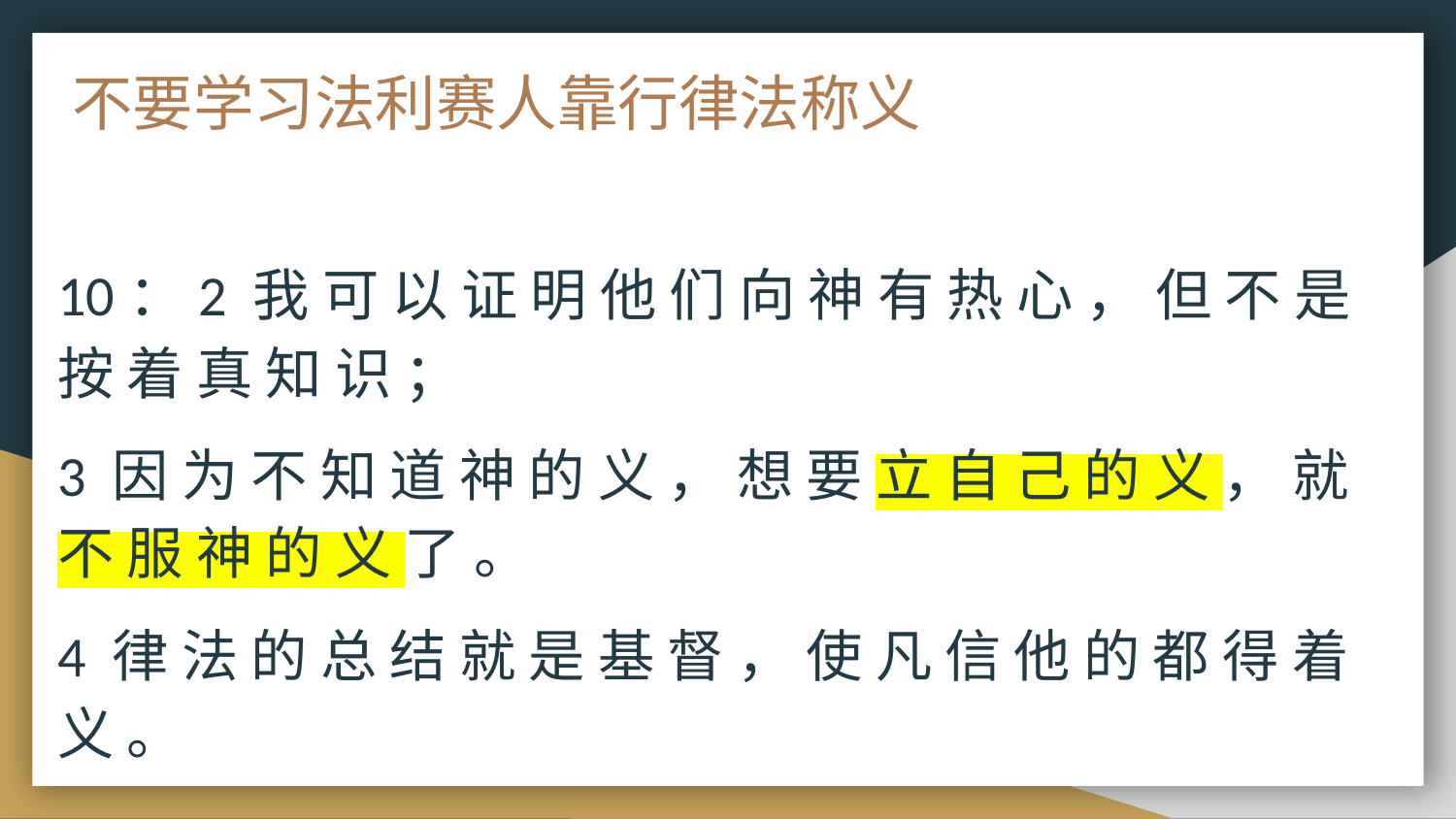

# 不要学习法利赛人靠行律法称义
10：2 我 可 以 证 明 他 们 向 神 有 热 心 ， 但 不 是 按 着 真 知 识 ；
3 因 为 不 知 道 神 的 义 ， 想 要 立 自 己 的 义 ， 就 不 服 神 的 义 了 。
4 律 法 的 总 结 就 是 基 督 ， 使 凡 信 他 的 都 得 着 义 。